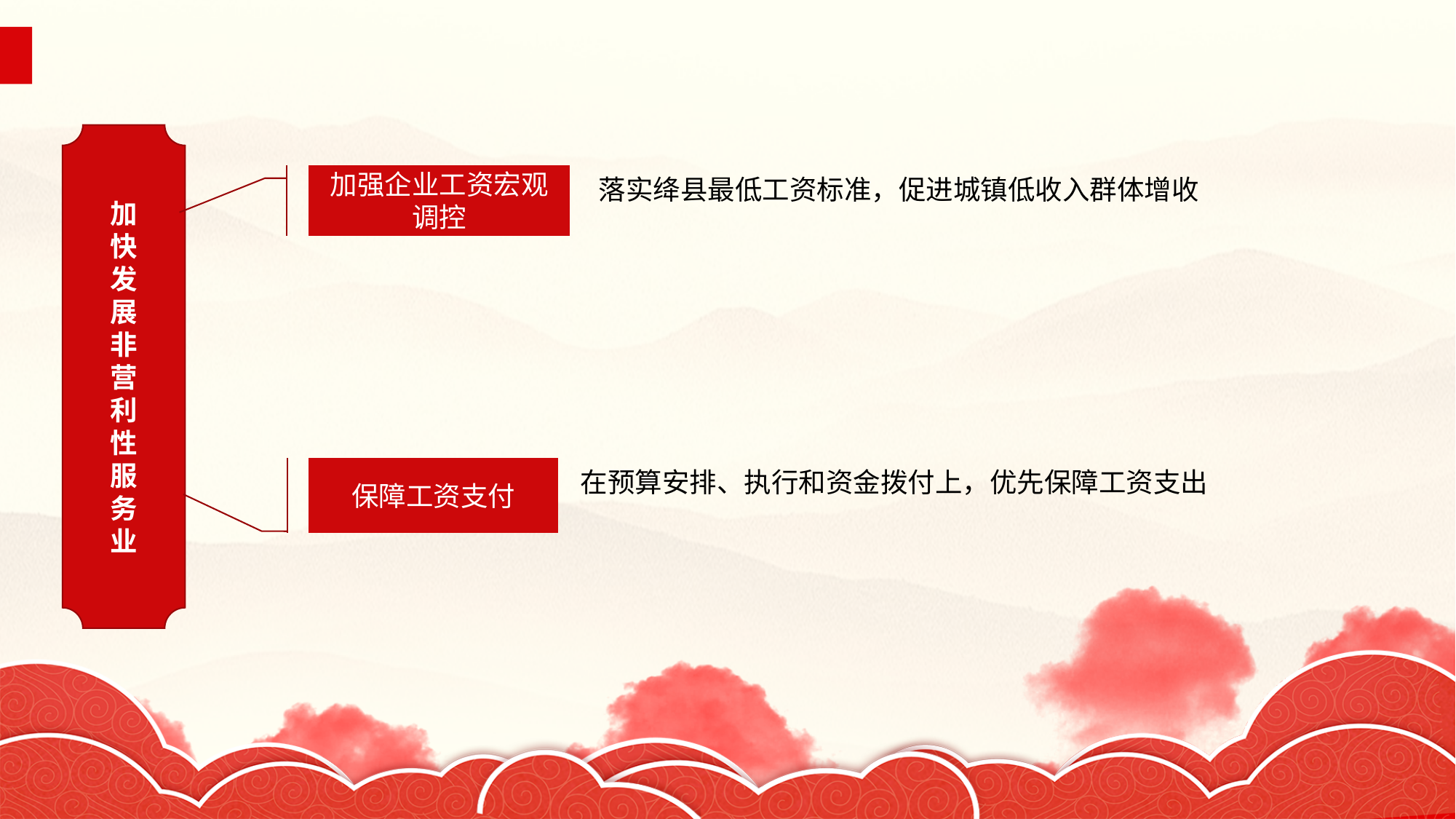

加
快
发
展
非
营
利
性
服
务
业
加强企业工资宏观调控
落实绛县最低工资标准，促进城镇低收入群体增收
保障工资支付
在预算安排、执行和资金拨付上，优先保障工资支出